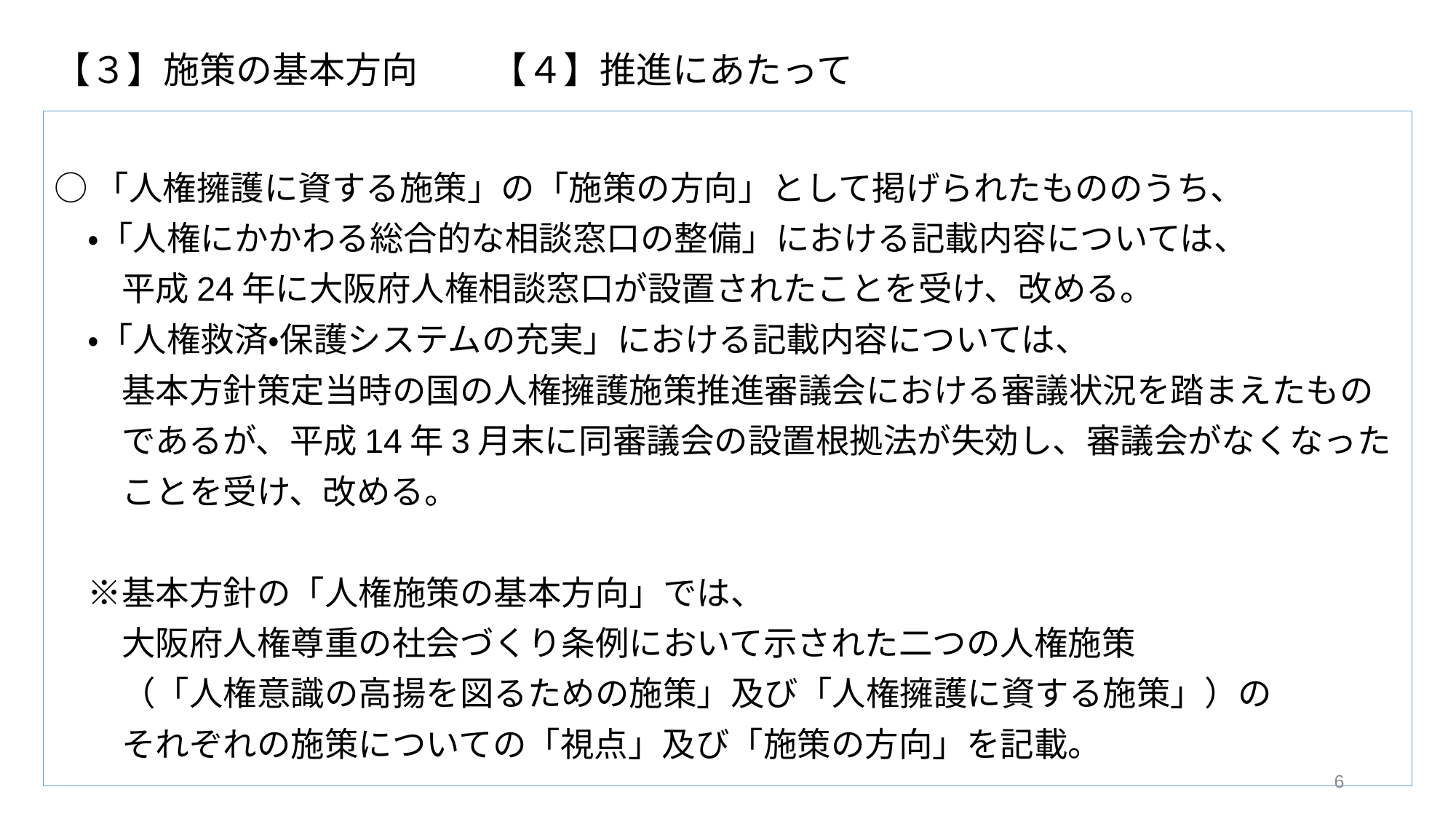

# 【３】施策の基本方向　　【４】推進にあたって

○「人権擁護に資する施策」の「施策の方向」として掲げられたもののうち、
　・「人権にかかわる総合的な相談窓口の整備」における記載内容については、
　　平成24年に大阪府人権相談窓口が設置されたことを受け、改める。
　・「人権救済・保護システムの充実」における記載内容については、
　　基本方針策定当時の国の人権擁護施策推進審議会における審議状況を踏まえたもの
　　であるが、平成14年3月末に同審議会の設置根拠法が失効し、審議会がなくなった
　　ことを受け、改める。

　※基本方針の「人権施策の基本方向」では、
　　大阪府人権尊重の社会づくり条例において示された二つの人権施策
　　（「人権意識の高揚を図るための施策」及び「人権擁護に資する施策」）の
　　それぞれの施策についての「視点」及び「施策の方向」を記載。
6